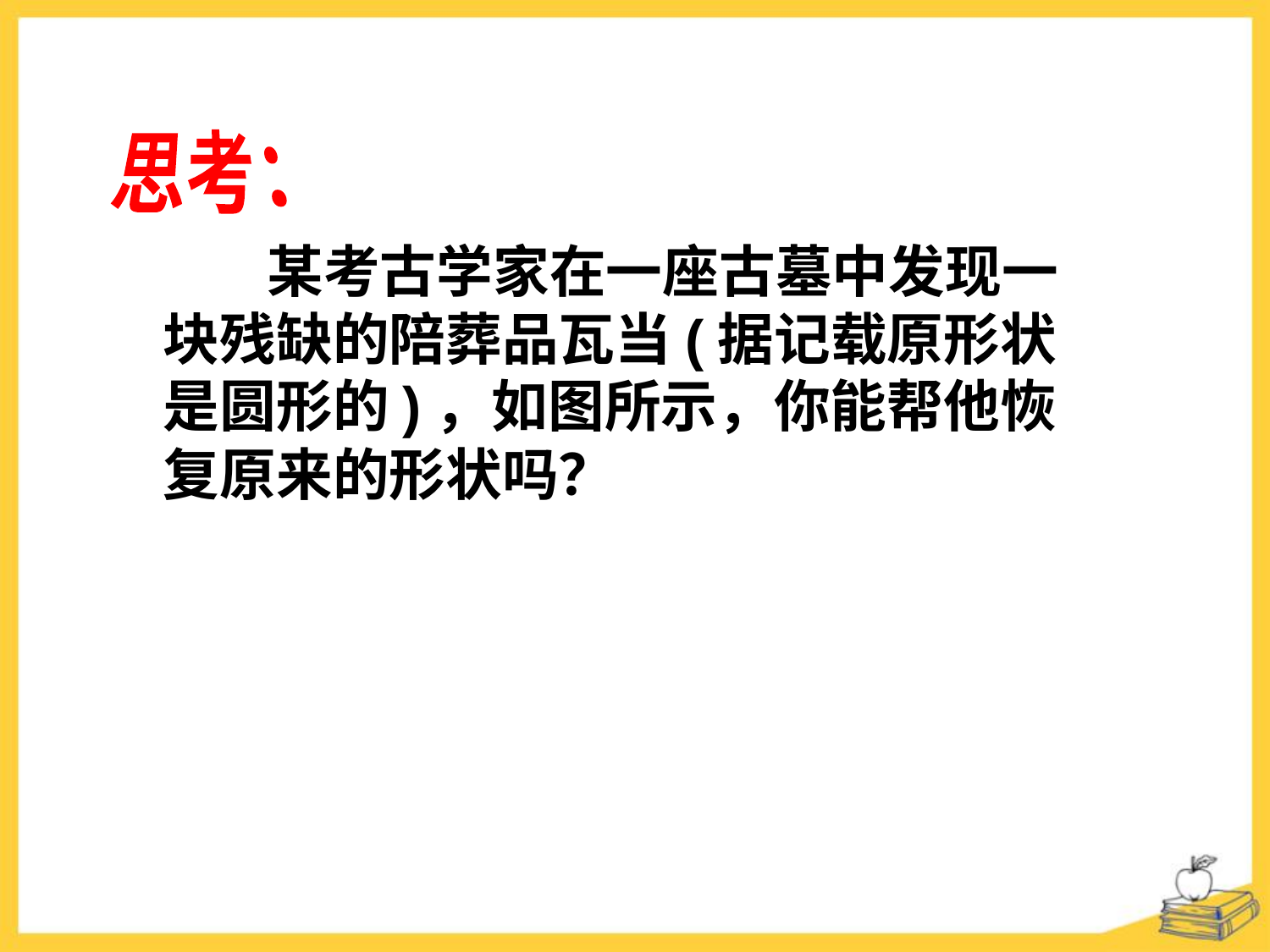

思考：
       某考古学家在一座古墓中发现一块残缺的陪葬品瓦当(据记载原形状是圆形的)，如图所示，你能帮他恢复原来的形状吗？